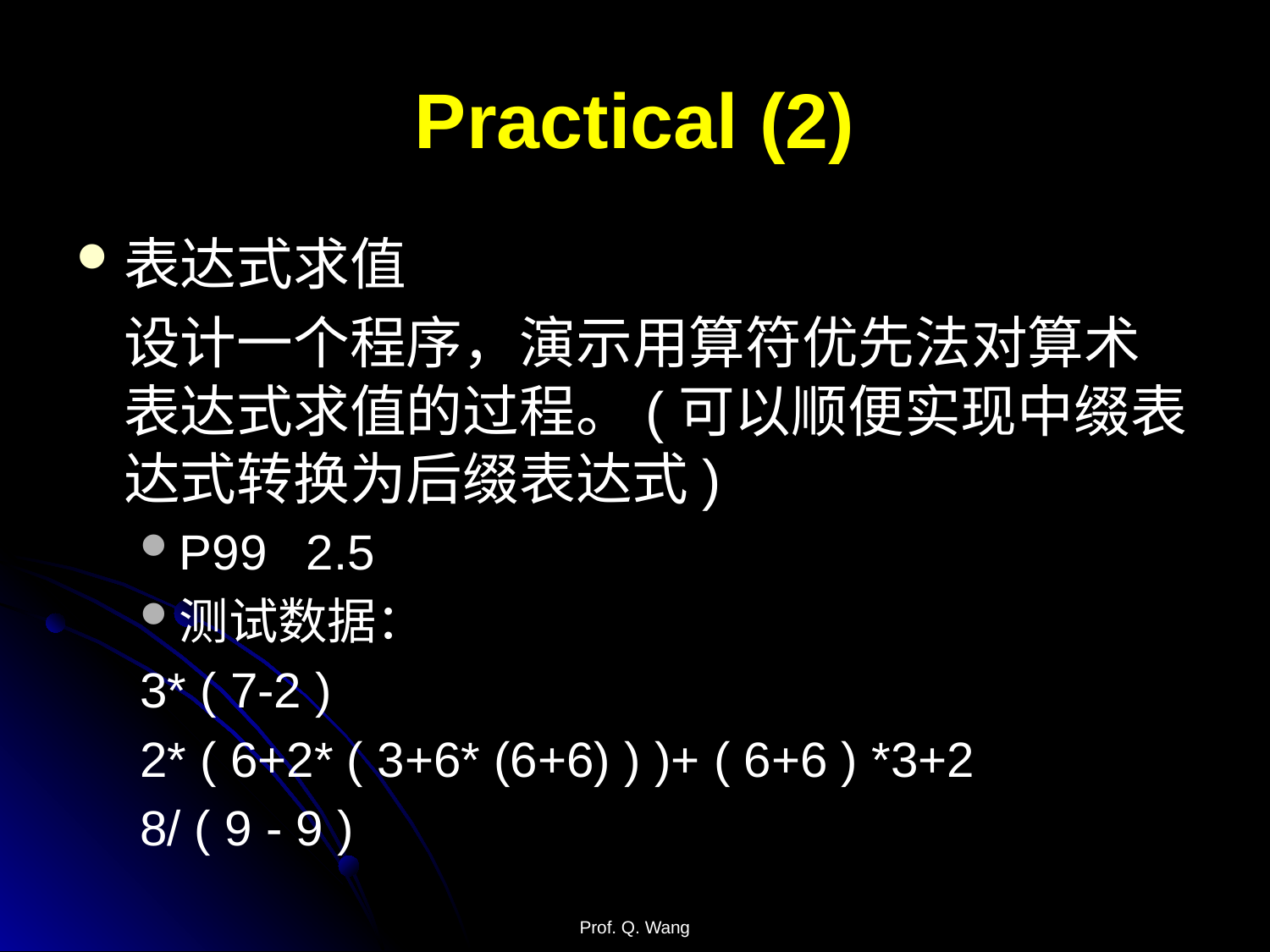

# Practical (2)
表达式求值
	设计一个程序，演示用算符优先法对算术表达式求值的过程。(可以顺便实现中缀表达式转换为后缀表达式)
P99 	2.5
测试数据：
3* ( 7-2 )
2* ( 6+2* ( 3+6* (6+6) ) )+ ( 6+6 ) *3+2
8/ ( 9 - 9 )

Prof. Q. Wang